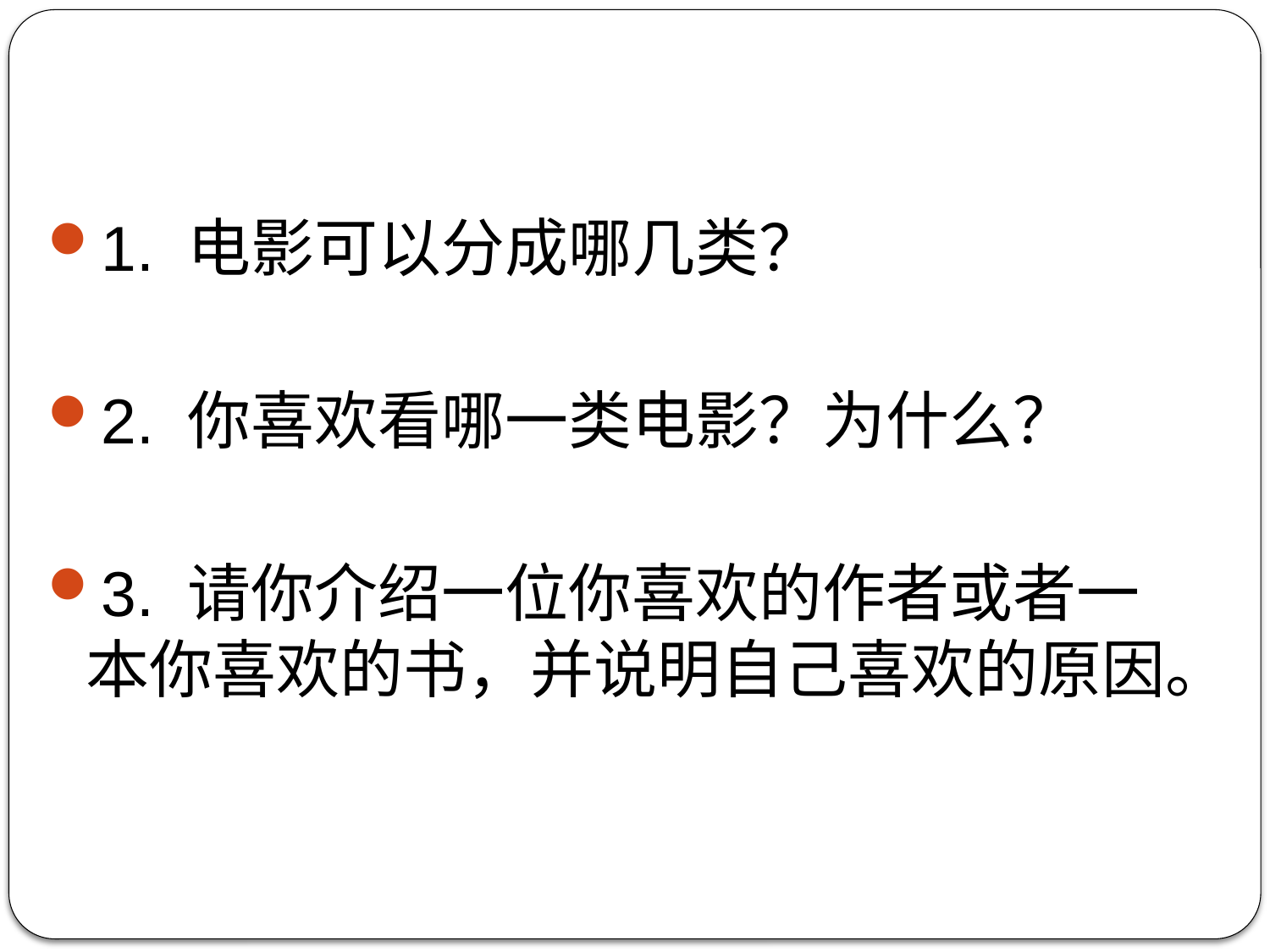

1. 电影可以分成哪几类？

2. 你喜欢看哪一类电影？为什么？

3. 请你介绍一位你喜欢的作者或者一本你喜欢的书，并说明自己喜欢的原因。